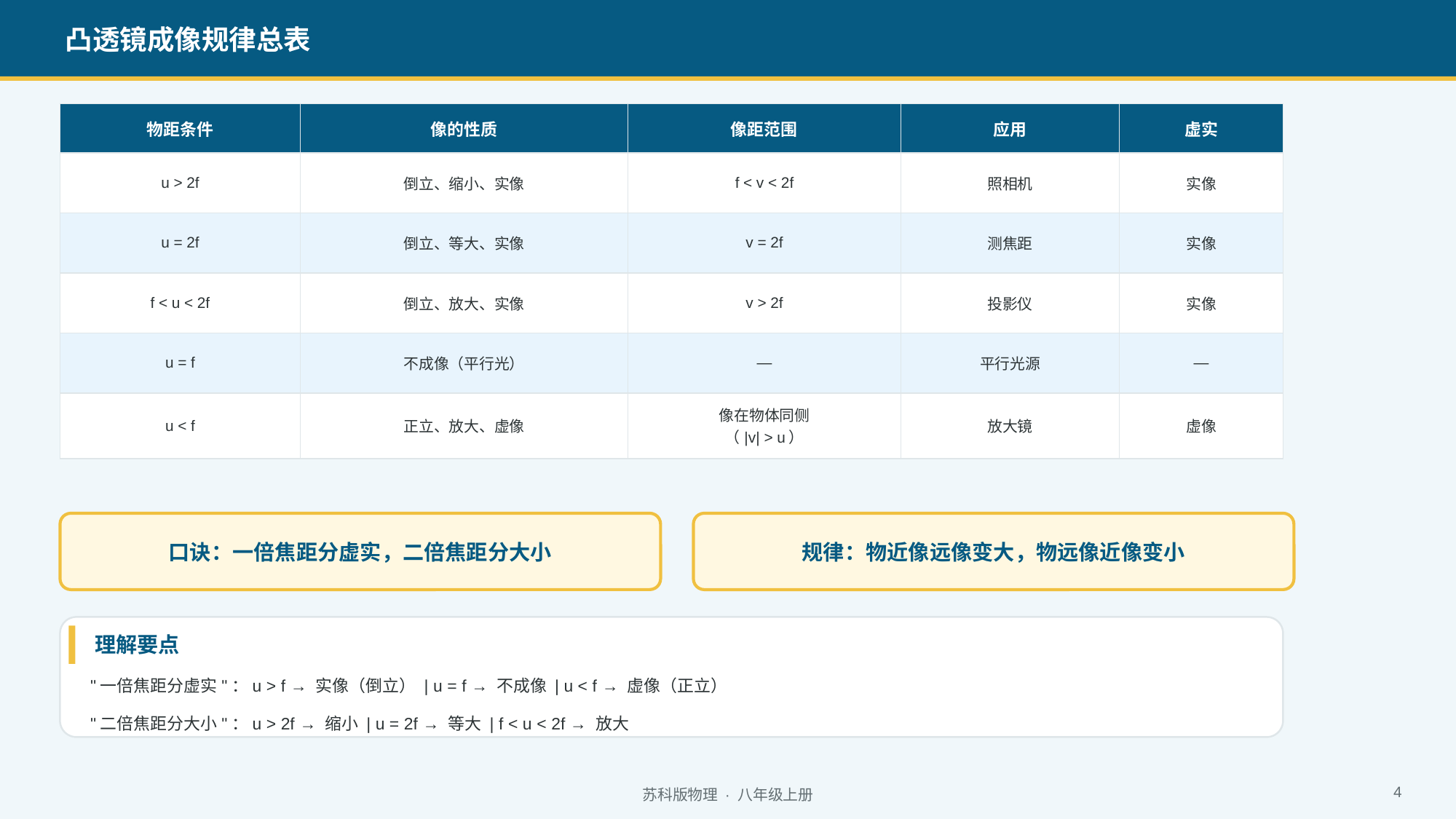

凸透镜成像规律总表

| 物距条件 | 像的性质 | 像距范围 | 应用 | 虚实 |
| --- | --- | --- | --- | --- |
| u > 2f | 倒立、缩小、实像 | f < v < 2f | 照相机 | 实像 |
| u = 2f | 倒立、等大、实像 | v = 2f | 测焦距 | 实像 |
| f < u < 2f | 倒立、放大、实像 | v > 2f | 投影仪 | 实像 |
| u = f | 不成像（平行光） | — | 平行光源 | — |
| u < f | 正立、放大、虚像 | 像在物体同侧 （|v| > u） | 放大镜 | 虚像 |

口诀：一倍焦距分虚实，二倍焦距分大小
规律：物近像远像变大，物远像近像变小

理解要点

"一倍焦距分虚实"：u > f → 实像（倒立） | u = f → 不成像 | u < f → 虚像（正立）
"二倍焦距分大小"：u > 2f → 缩小 | u = 2f → 等大 | f < u < 2f → 放大
苏科版物理 · 八年级上册
4